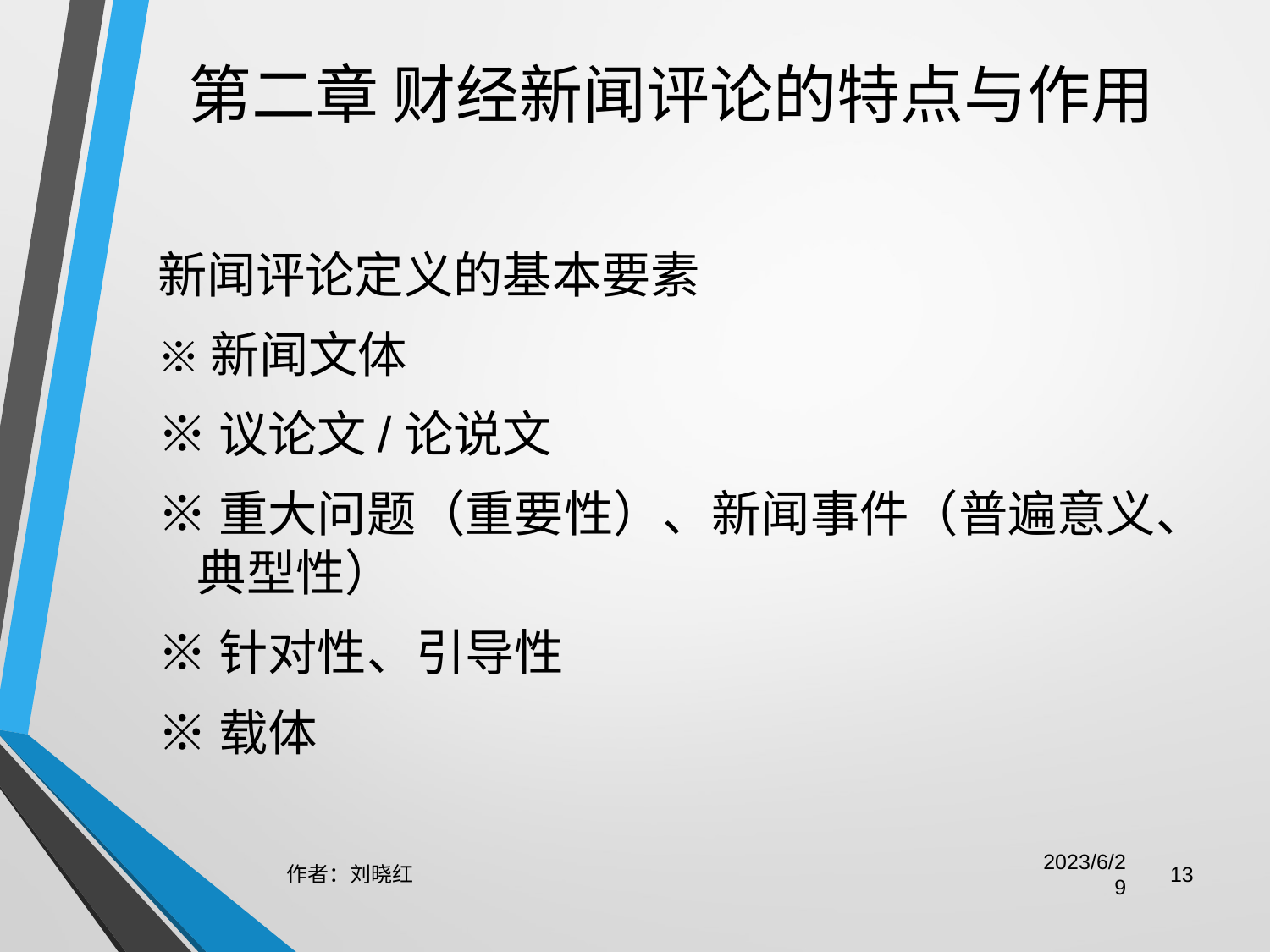

# 第二章 财经新闻评论的特点与作用
新闻评论定义的基本要素
※新闻文体
※议论文/论说文
※重大问题（重要性）、新闻事件（普遍意义、典型性）
※针对性、引导性
※载体
作者：刘晓红
2023/6/29
13